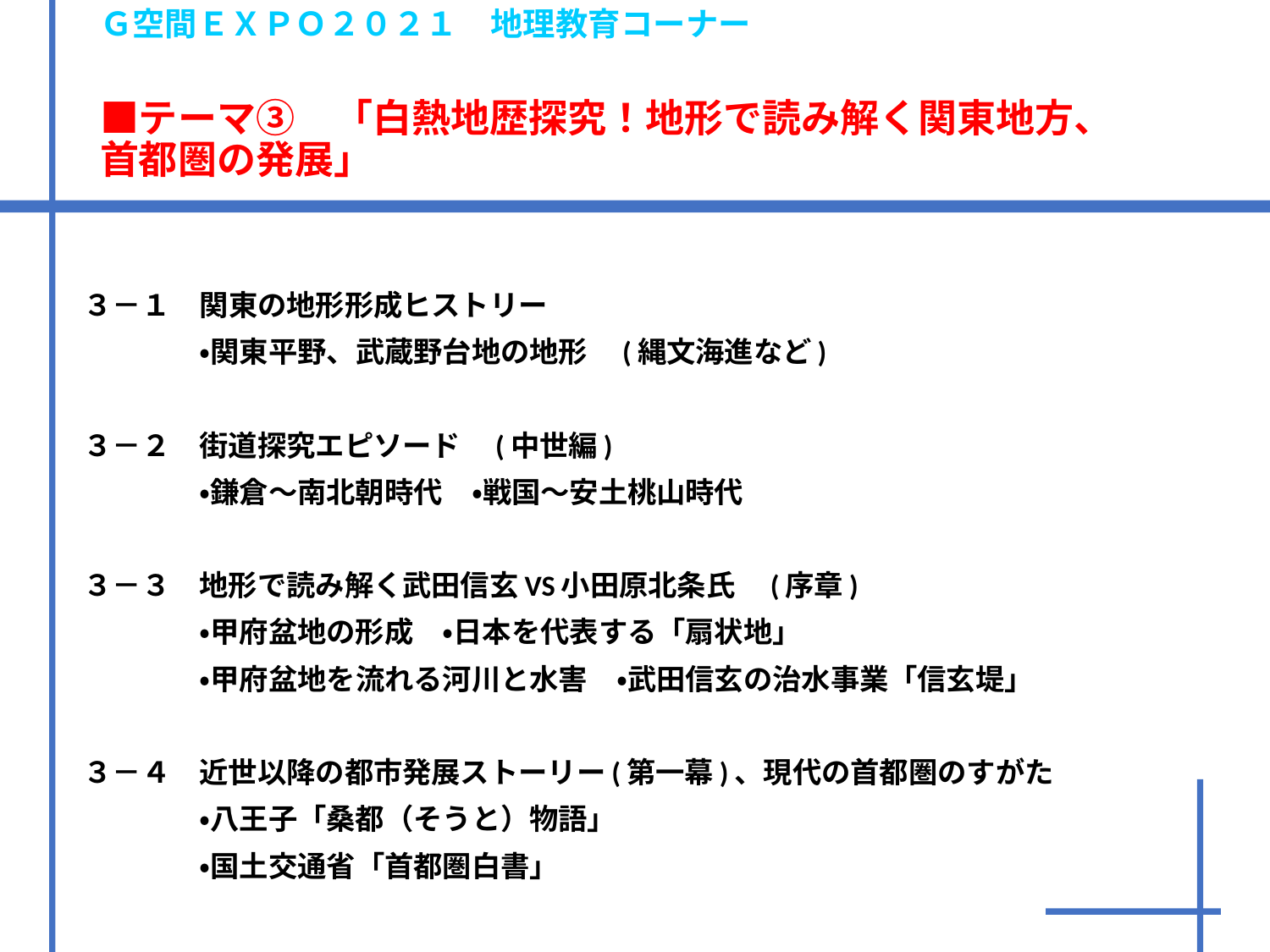

# Ｇ空間ＥＸＰＯ２０２１　地理教育コーナー 　　　 ■テーマ③　「白熱地歴探究！地形で読み解く関東地方、 首都圏の発展」

３－１　関東の地形形成ヒストリー
　　　　・関東平野、武蔵野台地の地形　(縄文海進など)

３－２　街道探究エピソード　(中世編)
　　　　・鎌倉～南北朝時代　・戦国～安土桃山時代

３－３　地形で読み解く武田信玄VS小田原北条氏　(序章)
　　　　・甲府盆地の形成　・日本を代表する「扇状地」
　　　　・甲府盆地を流れる河川と水害　・武田信玄の治水事業「信玄堤」

３－４　近世以降の都市発展ストーリー(第一幕)、現代の首都圏のすがた
　　　　・八王子「桑都（そうと）物語」
　　　　・国土交通省「首都圏白書」